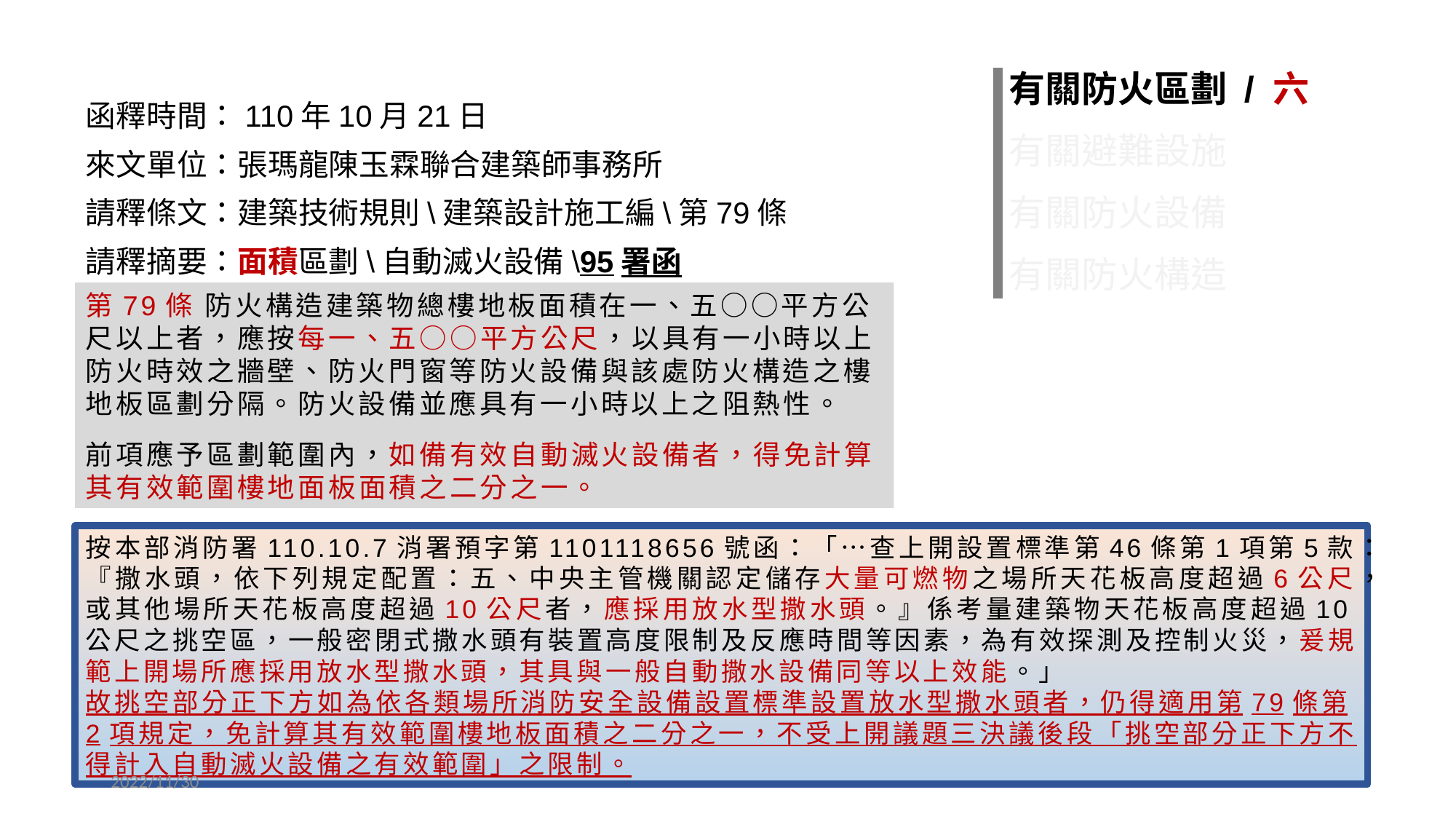

有關防火區劃 / 六
有關避難設施
有關防火設備
有關防火構造

函釋時間：110年10月21日
來文單位：張瑪龍陳玉霖聯合建築師事務所
請釋條文：建築技術規則\建築設計施工編\第79條
請釋摘要：面積區劃\自動滅火設備\95署函
第79條 防火構造建築物總樓地板面積在一、五○○平方公尺以上者，應按每一、五○○平方公尺，以具有一小時以上防火時效之牆壁、防火門窗等防火設備與該處防火構造之樓地板區劃分隔。防火設備並應具有一小時以上之阻熱性。
前項應予區劃範圍內，如備有效自動滅火設備者，得免計算其有效範圍樓地面板面積之二分之一。
按本部消防署110.10.7消署預字第1101118656號函：「…查上開設置標準第46條第1項第5款：『撒水頭，依下列規定配置：五、中央主管機關認定儲存大量可燃物之場所天花板高度超過6公尺，或其他場所天花板高度超過10公尺者，應採用放水型撒水頭。』係考量建築物天花板高度超過10公尺之挑空區，一般密閉式撒水頭有裝置高度限制及反應時間等因素，為有效探測及控制火災，爰規範上開場所應採用放水型撒水頭，其具與一般自動撒水設備同等以上效能。」
故挑空部分正下方如為依各類場所消防安全設備設置標準設置放水型撒水頭者，仍得適用第79條第2項規定，免計算其有效範圍樓地板面積之二分之一，不受上開議題三決議後段「挑空部分正下方不得計入自動滅火設備之有效範圍」之限制。
2022/11/30
20